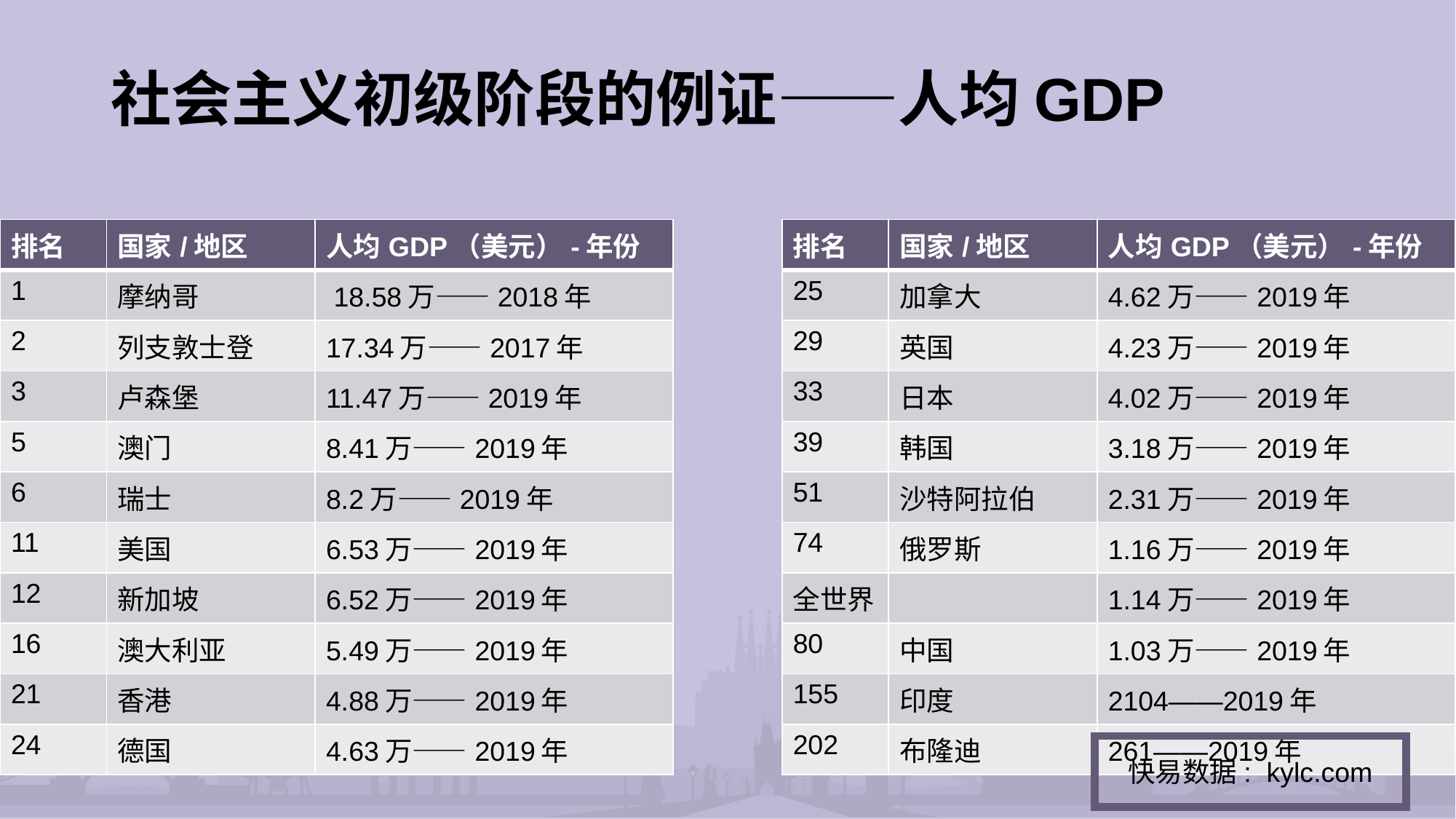

# 社会主义初级阶段的例证——人均GDP
| 排名 | 国家/地区 | 人均GDP（美元）-年份 |
| --- | --- | --- |
| 1 | 摩纳哥 | 18.58万——2018年 |
| 2 | 列支敦士登 | 17.34万——2017年 |
| 3 | 卢森堡 | 11.47万——2019年 |
| 5 | 澳门 | 8.41万——2019年 |
| 6 | 瑞士 | 8.2万——2019年 |
| 11 | 美国 | 6.53万——2019年 |
| 12 | 新加坡 | 6.52万——2019年 |
| 16 | 澳大利亚 | 5.49万——2019年 |
| 21 | 香港 | 4.88万——2019年 |
| 24 | 德国 | 4.63万——2019年 |
| 排名 | 国家/地区 | 人均GDP（美元）-年份 |
| --- | --- | --- |
| 25 | 加拿大 | 4.62万——2019年 |
| 29 | 英国 | 4.23万——2019年 |
| 33 | 日本 | 4.02万——2019年 |
| 39 | 韩国 | 3.18万——2019年 |
| 51 | 沙特阿拉伯 | 2.31万——2019年 |
| 74 | 俄罗斯 | 1.16万——2019年 |
| 全世界 |  | 1.14万——2019年 |
| 80 | 中国 | 1.03万——2019年 |
| 155 | 印度 | 2104——2019年 |
| 202 | 布隆迪 | 261——2019年 |
快易数据:  kylc.com